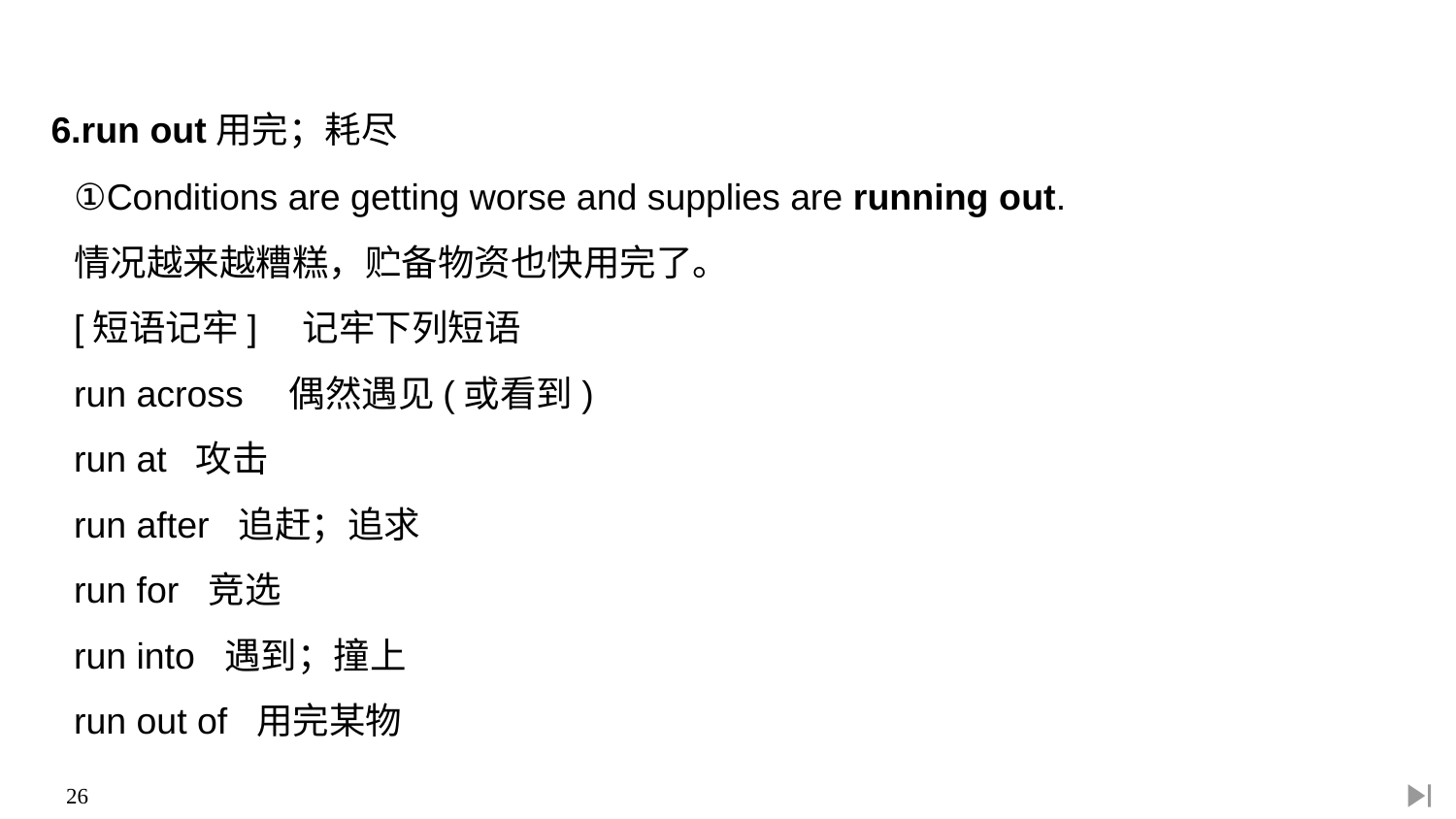

6.run out用完；耗尽
①Conditions are getting worse and supplies are running out.
情况越来越糟糕，贮备物资也快用完了。
[短语记牢]　记牢下列短语
run across　偶然遇见(或看到)
run at  攻击
run after  追赶；追求
run for  竞选
run into  遇到；撞上
run out of  用完某物